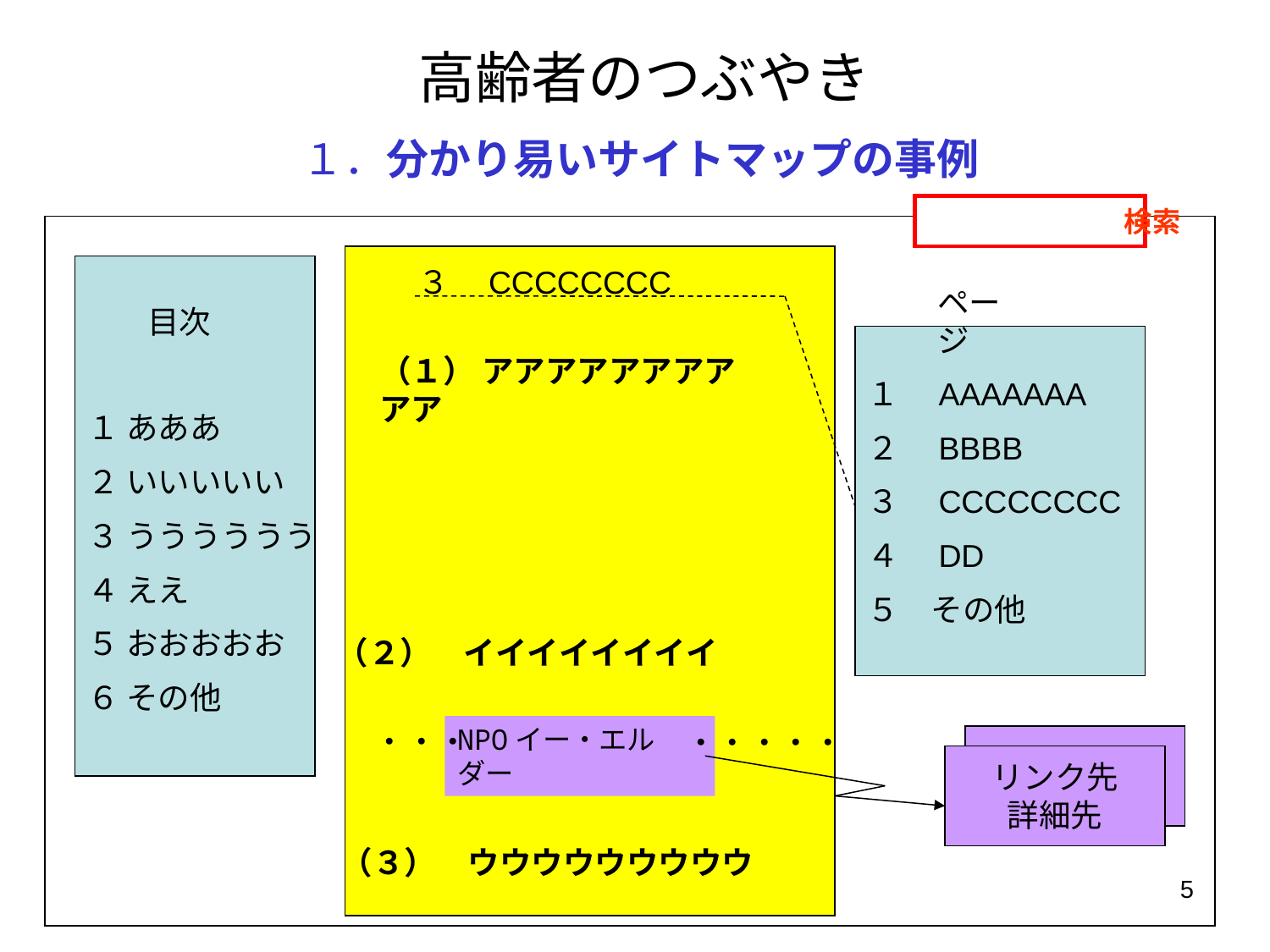

# 高齢者のつぶやき
１．分かり易いサイトマップの事例
　　　　　　　検索

１ あああ
２ いいいいい
３ うううううう
４ ええ
５ おおおおお
６ その他
３　CCCCCCCC
ページ
目次

１　AAAAAAA
２　BBBB
３　CCCCCCCC
４　DD
５　その他
（１） アアアアアアアアアア
（２）　イイイイイイイイ
・・・
NPOイー・エルダー
・・・・・

リンク先
詳細先

（３）　ウウウウウウウウウ
5